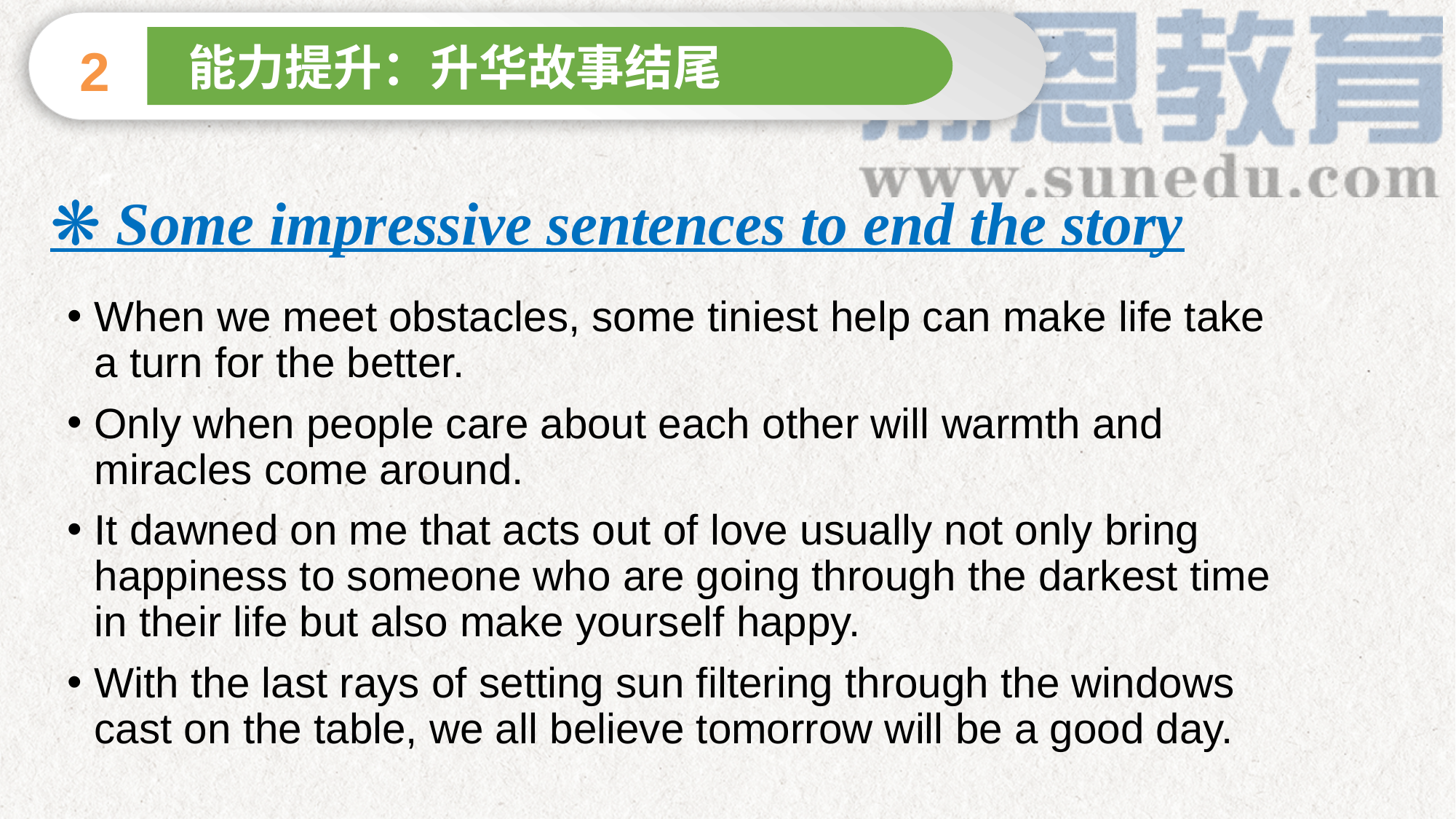

2
 能力提升：升华故事结尾
# ❋ Some impressive sentences to end the story
When we meet obstacles, some tiniest help can make life take a turn for the better.
Only when people care about each other will warmth and miracles come around.
It dawned on me that acts out of love usually not only bring happiness to someone who are going through the darkest time in their life but also make yourself happy.
With the last rays of setting sun filtering through the windows cast on the table, we all believe tomorrow will be a good day.